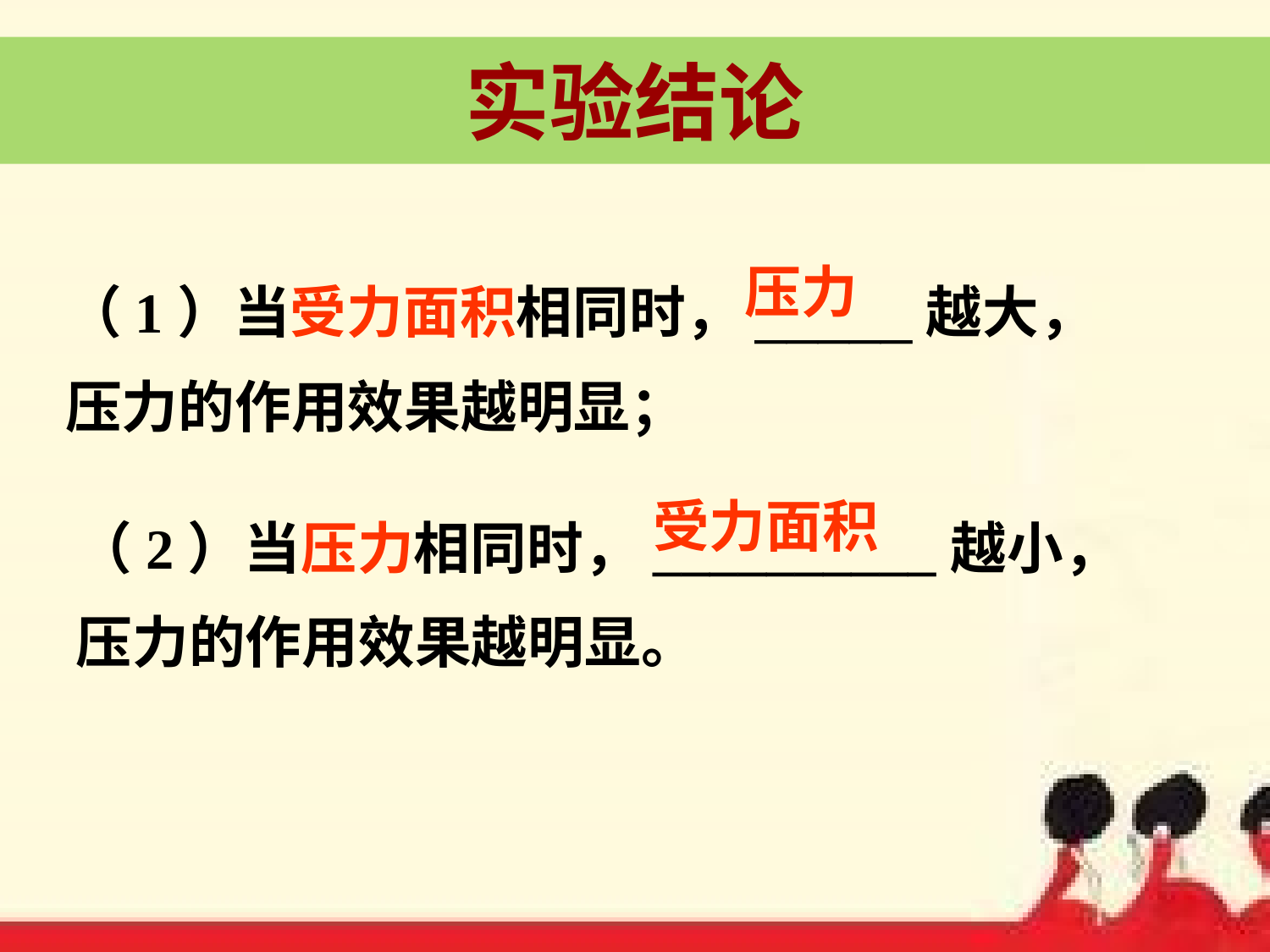

实验结论
（1）当受力面积相同时，_____越大，压力的作用效果越明显；
压力
（2）当压力相同时，__________越小，压力的作用效果越明显。
受力面积